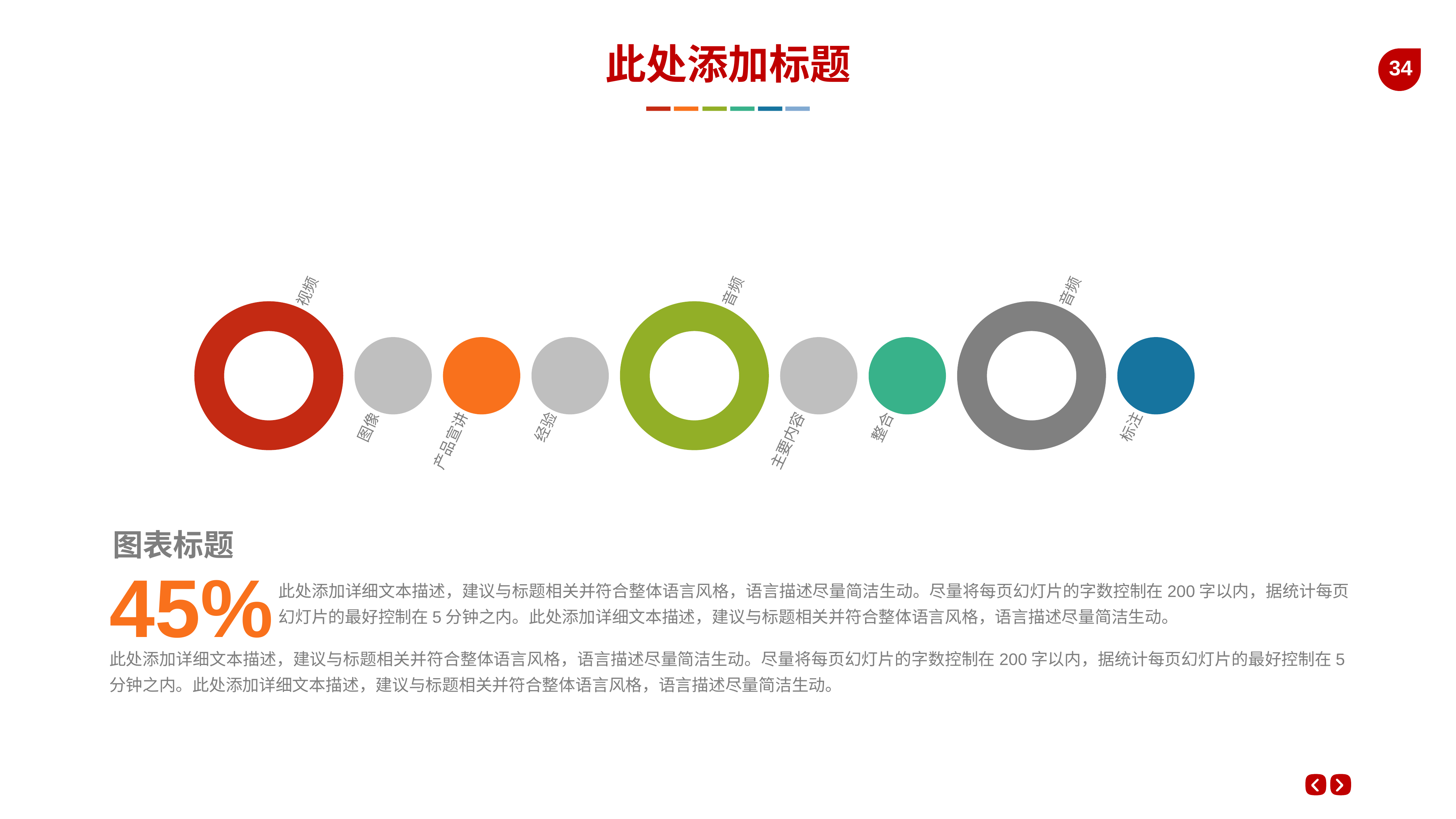

此处添加标题

视频
图像
产品宣讲
经验
音频
主要内容
整合
音频
标注
图表标题
45%
此处添加详细文本描述，建议与标题相关并符合整体语言风格，语言描述尽量简洁生动。尽量将每页幻灯片的字数控制在200字以内，据统计每页幻灯片的最好控制在5分钟之内。此处添加详细文本描述，建议与标题相关并符合整体语言风格，语言描述尽量简洁生动。
此处添加详细文本描述，建议与标题相关并符合整体语言风格，语言描述尽量简洁生动。尽量将每页幻灯片的字数控制在200字以内，据统计每页幻灯片的最好控制在5分钟之内。此处添加详细文本描述，建议与标题相关并符合整体语言风格，语言描述尽量简洁生动。